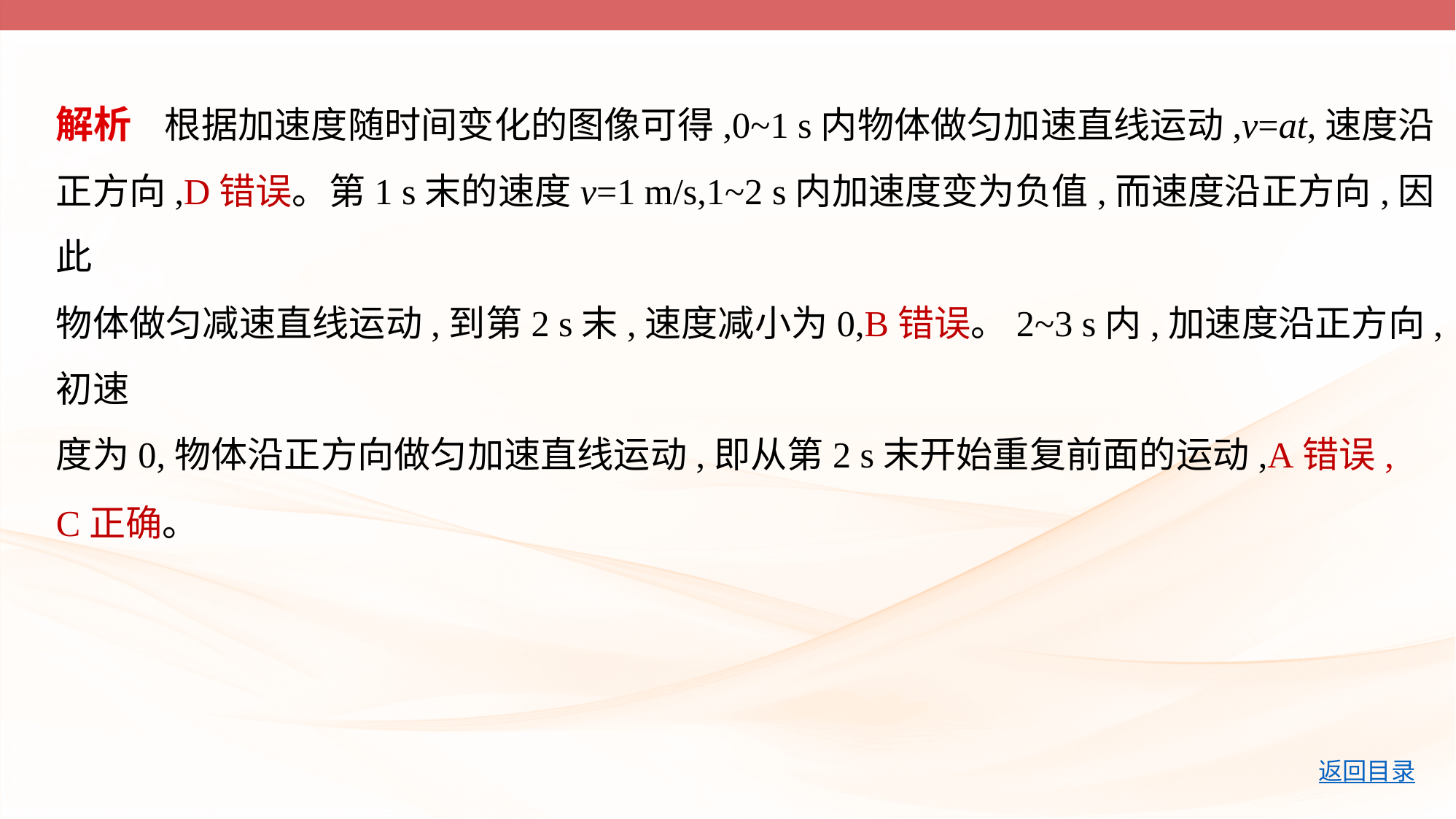

解析    根据加速度随时间变化的图像可得,0~1 s内物体做匀加速直线运动,v=at,速度沿
正方向,D错误。第1 s末的速度v=1 m/s,1~2 s内加速度变为负值,而速度沿正方向,因此
物体做匀减速直线运动,到第2 s末,速度减小为0,B错误。2~3 s内,加速度沿正方向,初速
度为0,物体沿正方向做匀加速直线运动,即从第2 s末开始重复前面的运动,A错误,
C正确。